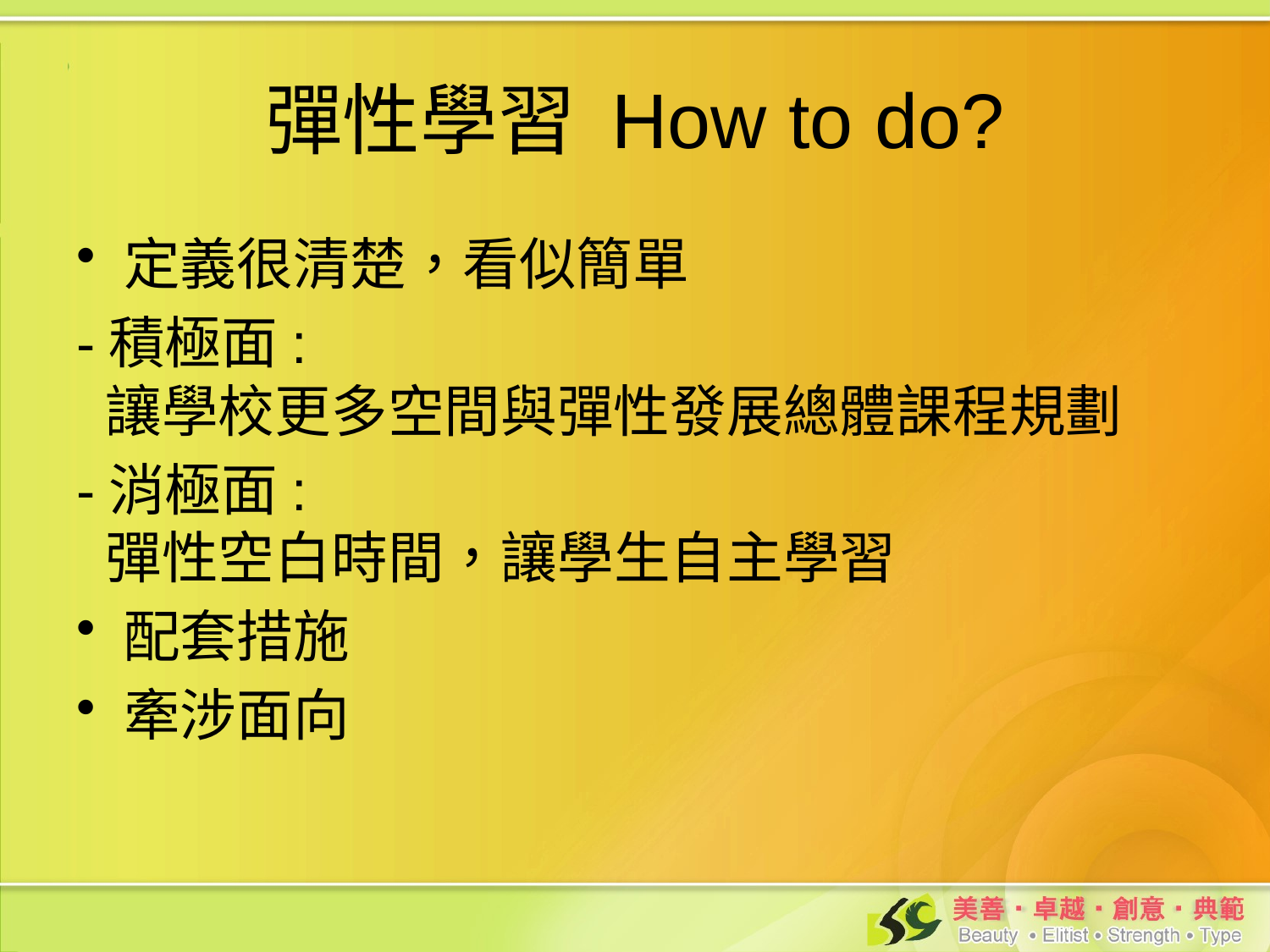

# 彈性學習 How to do?
定義很清楚，看似簡單
-積極面:
 讓學校更多空間與彈性發展總體課程規劃
-消極面:
 彈性空白時間，讓學生自主學習
配套措施
牽涉面向